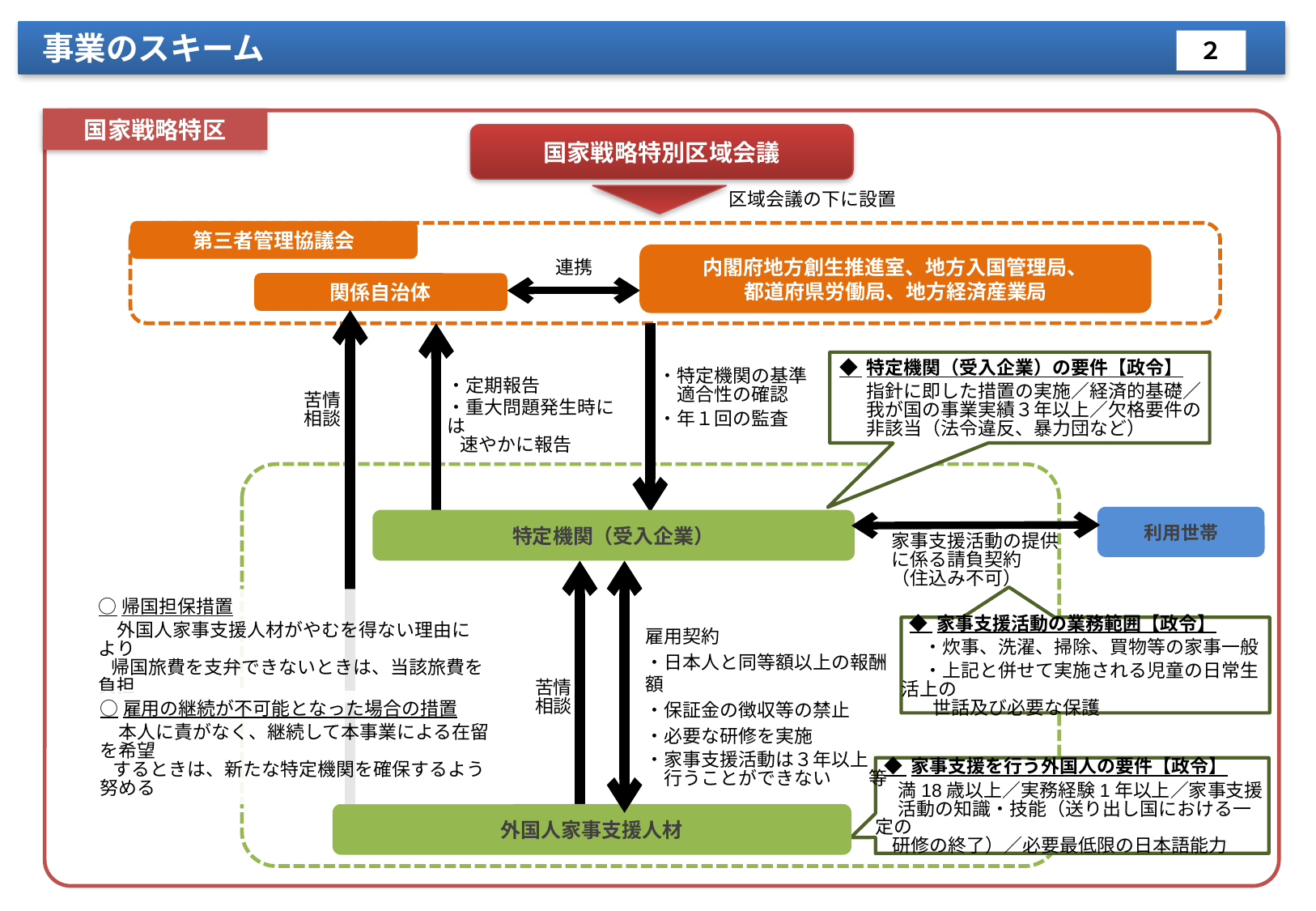

事業のスキーム
２
国家戦略特区

国家戦略特別区域会議
区域会議の下に設置

第三者管理協議会

内閣府地方創生推進室、地方入国管理局、
　　　　　都道府県労働局、地方経済産業局
連携
関係自治体
◆ 特定機関（受入企業）の要件【政令】
　  指針に即した措置の実施／経済的基礎／
　  我が国の事業実績３年以上／欠格要件の
　  非該当（法令違反、暴力団など）
・特定機関の基準
　適合性の確認
・年１回の監査
・定期報告
・重大問題発生時には
  速やかに報告
苦情
相談

利用世帯
特定機関（受入企業）
家事支援活動の提供
に係る請負契約
（住込み不可）
○帰国担保措置
　外国人家事支援人材がやむを得ない理由により
  帰国旅費を支弁できないときは、当該旅費を負担
  ◆ 家事支援活動の業務範囲【政令】
　 ・炊事、洗濯、掃除、買物等の家事一般
　 ・上記と併せて実施される児童の日常生活上の
　   世話及び必要な保護
雇用契約
・日本人と同等額以上の報酬額
・保証金の徴収等の禁止
・必要な研修を実施
・家事支援活動は３年以上
　行うことができない　　等
苦情
相談
○雇用の継続が不可能となった場合の措置
　本人に責がなく、継続して本事業による在留を希望
  するときは、新たな特定機関を確保するよう努める
  ◆ 家事支援を行う外国人の要件【政令】
　 満18歳以上／実務経験1年以上／家事支援
　 活動の知識・技能（送り出し国における一定の
   研修の終了）／必要最低限の日本語能力
外国人家事支援人材